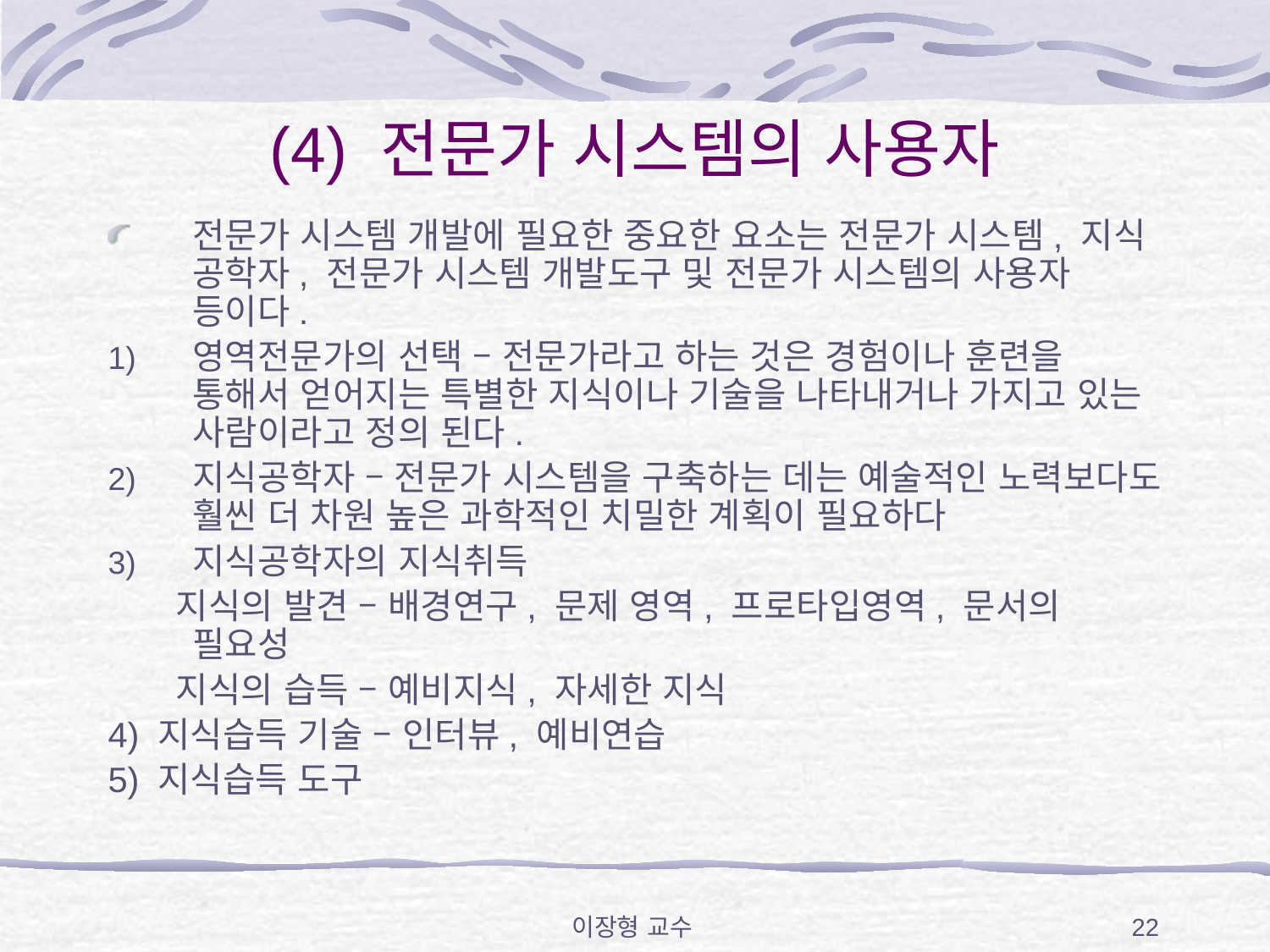

# (4) 전문가 시스템의 사용자
전문가 시스템 개발에 필요한 중요한 요소는 전문가 시스템, 지식 공학자, 전문가 시스템 개발도구 및 전문가 시스템의 사용자 등이다.
영역전문가의 선택 – 전문가라고 하는 것은 경험이나 훈련을 통해서 얻어지는 특별한 지식이나 기술을 나타내거나 가지고 있는 사람이라고 정의 된다.
지식공학자 – 전문가 시스템을 구축하는 데는 예술적인 노력보다도 훨씬 더 차원 높은 과학적인 치밀한 계획이 필요하다
지식공학자의 지식취득
      지식의 발견 – 배경연구, 문제 영역, 프로타입영역, 문서의 필요성
      지식의 습득 – 예비지식, 자세한 지식
4) 지식습득 기술 – 인터뷰, 예비연습
5) 지식습득 도구
이장형 교수
22